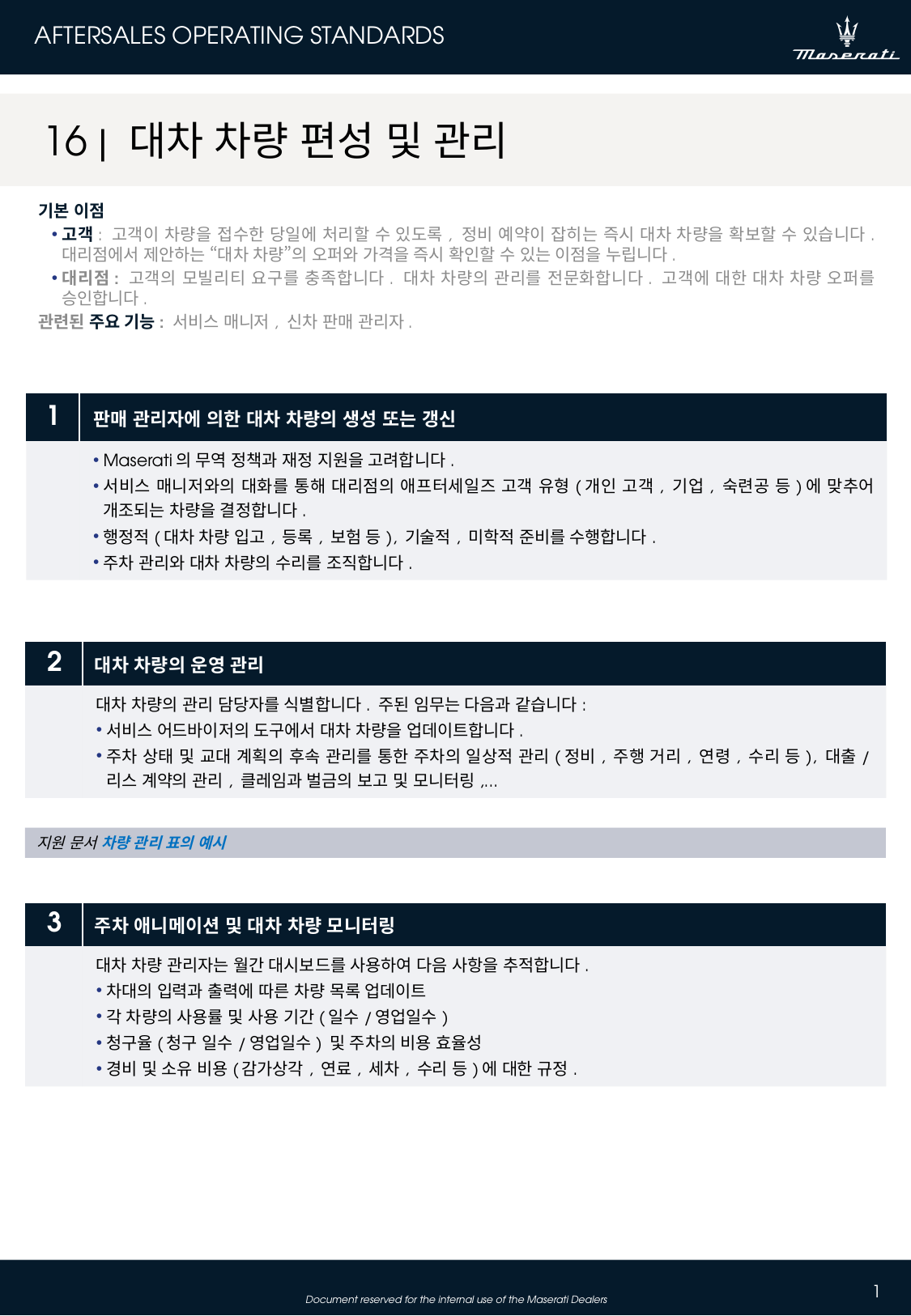

16 | 대차 차량 편성 및 관리
기본 이점
고객: 고객이 차량을 접수한 당일에 처리할 수 있도록, 정비 예약이 잡히는 즉시 대차 차량을 확보할 수 있습니다. 대리점에서 제안하는 “대차 차량”의 오퍼와 가격을 즉시 확인할 수 있는 이점을 누립니다.
대리점: 고객의 모빌리티 요구를 충족합니다. 대차 차량의 관리를 전문화합니다. 고객에 대한 대차 차량 오퍼를 승인합니다. ​
관련된 주요 기능: 서비스 매니저, 신차 판매 관리자.
| 1 | 판매 관리자에 의한 대차 차량의 생성 또는 갱신 |  |
| --- | --- | --- |
|  | Maserati의 무역 정책과 재정 지원을 고려합니다. 서비스 매니저와의 대화를 통해 대리점의 애프터세일즈 고객 유형(개인 고객, 기업, 숙련공 등)에 맞추어 개조되는 차량을 결정합니다. 행정적(대차 차량 입고, 등록, 보험 등), 기술적, 미학적 준비를 수행합니다. 주차 관리와 대차 차량의 수리를 조직합니다. |  |
| 2 | 대차 차량의 운영 관리 |  |
| --- | --- | --- |
|  | 대차 차량의 관리 담당자를 식별합니다. 주된 임무는 다음과 같습니다: 서비스 어드바이저의 도구에서 대차 차량을 업데이트합니다. 주차 상태 및 교대 계획의 후속 관리를 통한 주차의 일상적 관리(정비, 주행 거리, 연령, 수리 등), 대출/리스 계약의 관리, 클레임과 벌금의 보고 및 모니터링,... |  |
지원 문서 차량 관리 표의 예시
| 3 | 주차 애니메이션 및 대차 차량 모니터링 |  |
| --- | --- | --- |
|  | 대차 차량 관리자는 월간 대시보드를 사용하여 다음 사항을 추적합니다. 차대의 입력과 출력에 따른 차량 목록 업데이트 각 차량의 사용률 및 사용 기간(일수/영업일수) 청구율(청구 일수/영업일수) 및 주차의 비용 효율성 경비 및 소유 비용(감가상각, 연료, 세차, 수리 등)에 대한 규정. |  |
1